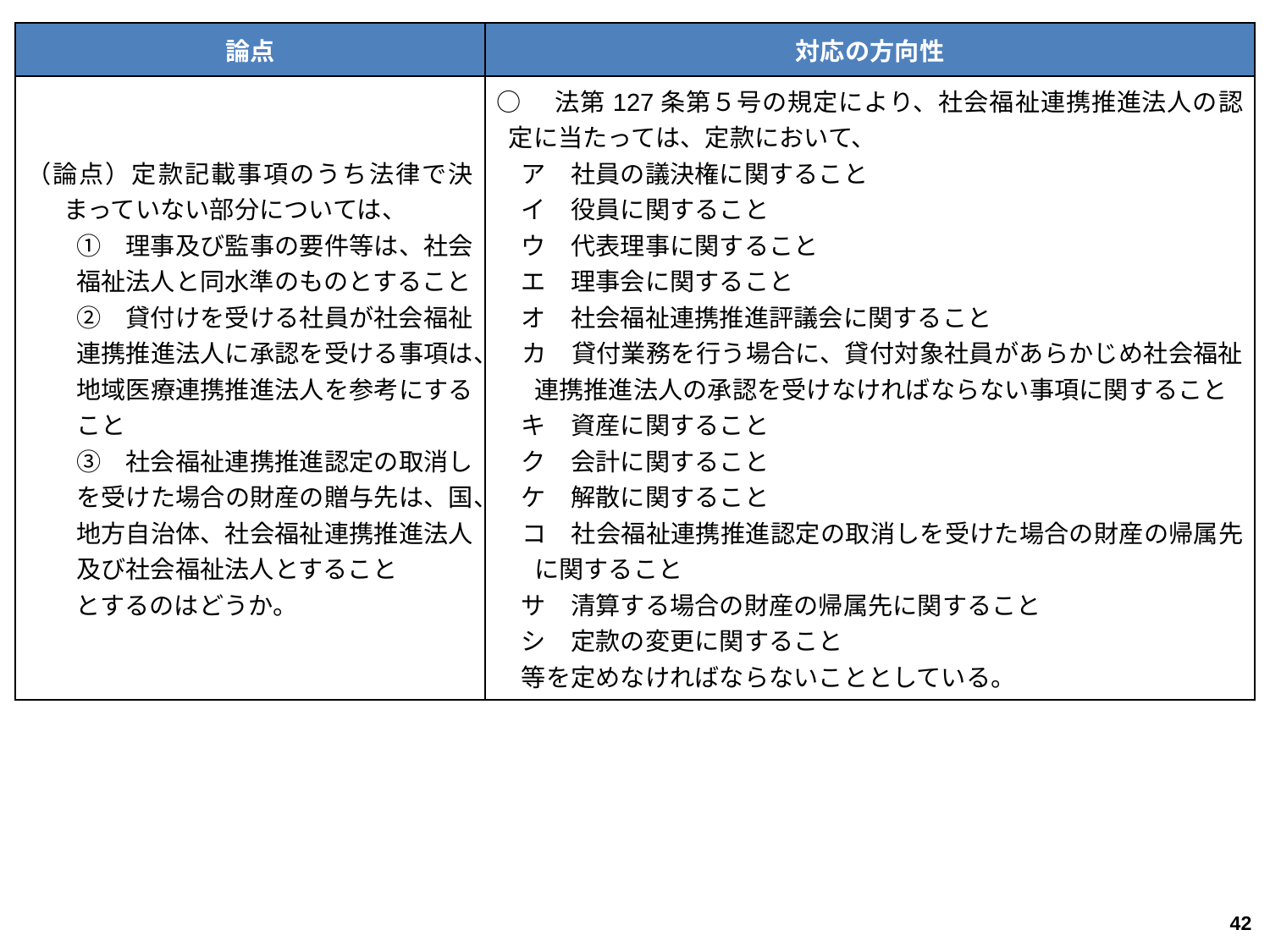

| 論点 | 対応の方向性 |
| --- | --- |
| （論点）定款記載事項のうち法律で決まっていない部分については、 　　①　理事及び監事の要件等は、社会福祉法人と同水準のものとすること 　　②　貸付けを受ける社員が社会福祉連携推進法人に承認を受ける事項は、地域医療連携推進法人を参考にすること 　　③　社会福祉連携推進認定の取消しを受けた場合の財産の贈与先は、国、地方自治体、社会福祉連携推進法人及び社会福祉法人とすること 　　とするのはどうか。 | ○　法第127条第５号の規定により、社会福祉連携推進法人の認定に当たっては、定款において、 　ア　社員の議決権に関すること 　イ　役員に関すること 　ウ　代表理事に関すること　 　エ　理事会に関すること 　オ　社会福祉連携推進評議会に関すること 　カ　貸付業務を行う場合に、貸付対象社員があらかじめ社会福祉連携推進法人の承認を受けなければならない事項に関すること 　キ　資産に関すること 　ク　会計に関すること 　ケ　解散に関すること 　コ　社会福祉連携推進認定の取消しを受けた場合の財産の帰属先に関すること 　サ　清算する場合の財産の帰属先に関すること 　シ　定款の変更に関すること 　等を定めなければならないこととしている。 |
42